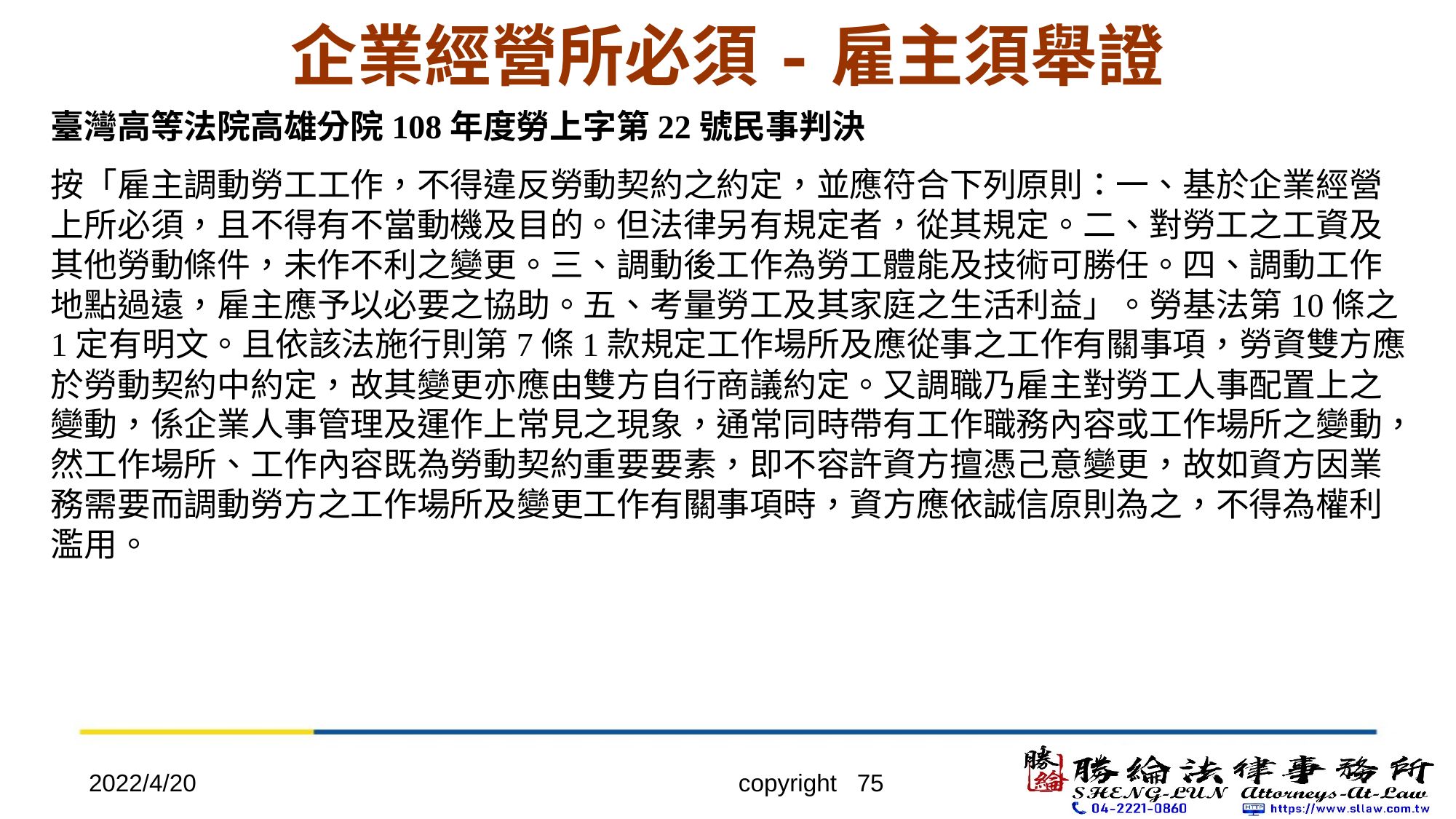

# 企業經營所必須-雇主須舉證
臺灣高等法院高雄分院108年度勞上字第22號民事判決

按「雇主調動勞工工作，不得違反勞動契約之約定，並應符合下列原則：一、基於企業經營上所必須，且不得有不當動機及目的。但法律另有規定者，從其規定。二、對勞工之工資及其他勞動條件，未作不利之變更。三、調動後工作為勞工體能及技術可勝任。四、調動工作地點過遠，雇主應予以必要之協助。五、考量勞工及其家庭之生活利益」。勞基法第10條之1定有明文。且依該法施行則第7條1款規定工作場所及應從事之工作有關事項，勞資雙方應於勞動契約中約定，故其變更亦應由雙方自行商議約定。又調職乃雇主對勞工人事配置上之變動，係企業人事管理及運作上常見之現象，通常同時帶有工作職務內容或工作場所之變動，然工作場所、工作內容既為勞動契約重要要素，即不容許資方擅憑己意變更，故如資方因業務需要而調動勞方之工作場所及變更工作有關事項時，資方應依誠信原則為之，不得為權利濫用。
2022/4/20
copyright   75